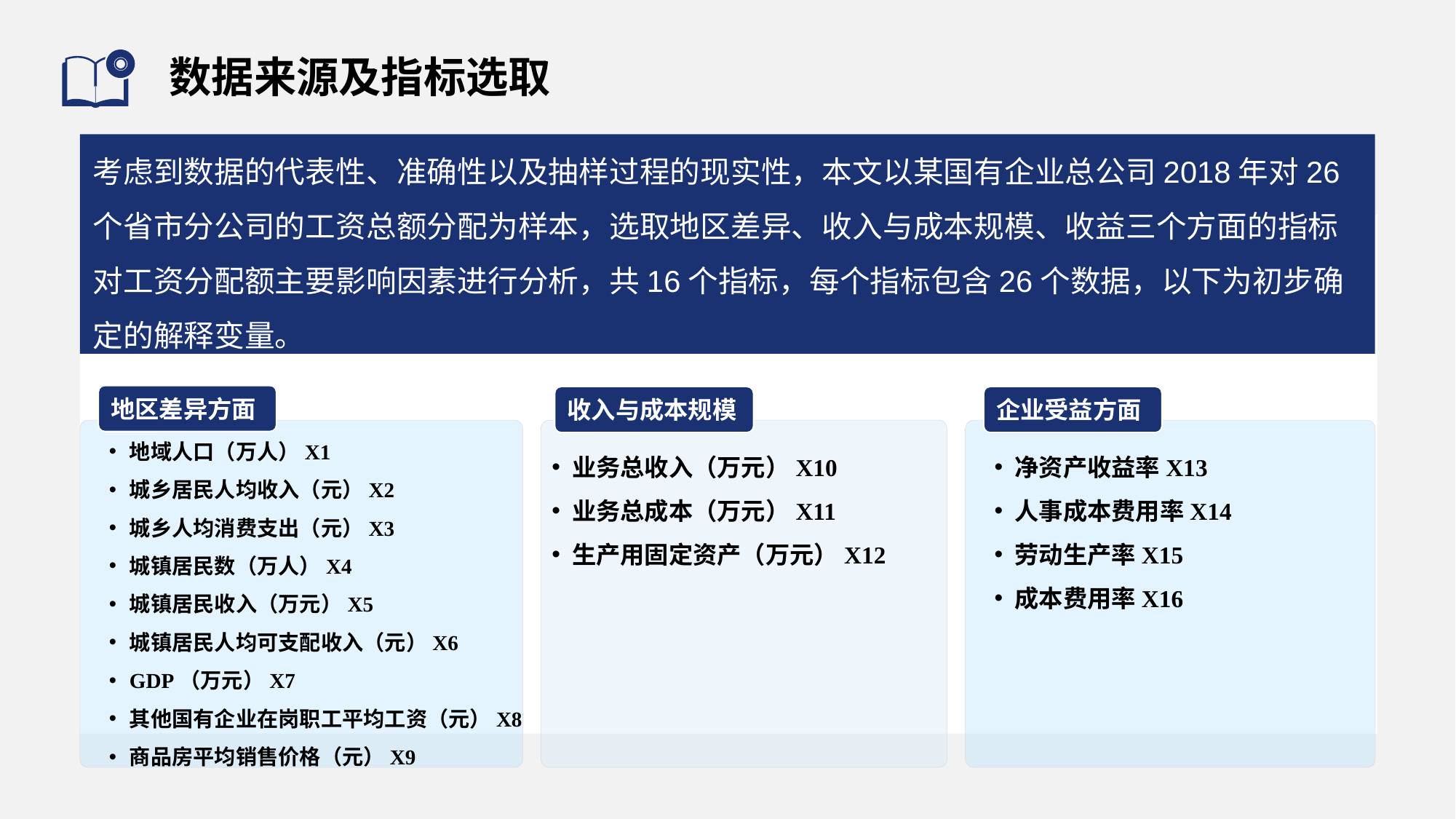

# 数据来源及指标选取

考虑到数据的代表性、准确性以及抽样过程的现实性，本文以某国有企业总公司2018年对26个省市分公司的工资总额分配为样本，选取地区差异、收入与成本规模、收益三个方面的指标对工资分配额主要影响因素进行分析，共16个指标，每个指标包含26个数据，以下为初步确定的解释变量。

地区差异方面
收入与成本规模
企业受益方面

地域人口（万人）X1
城乡居民人均收入（元）X2
城乡人均消费支出（元）X3
城镇居民数（万人）X4
城镇居民收入（万元）X5
城镇居民人均可支配收入（元）X6
GDP（万元）X7
其他国有企业在岗职工平均工资（元）X8
商品房平均销售价格（元）X9

净资产收益率X13
人事成本费用率X14
劳动生产率X15
成本费用率X16
业务总收入（万元）X10
业务总成本（万元）X11
生产用固定资产（万元）X12